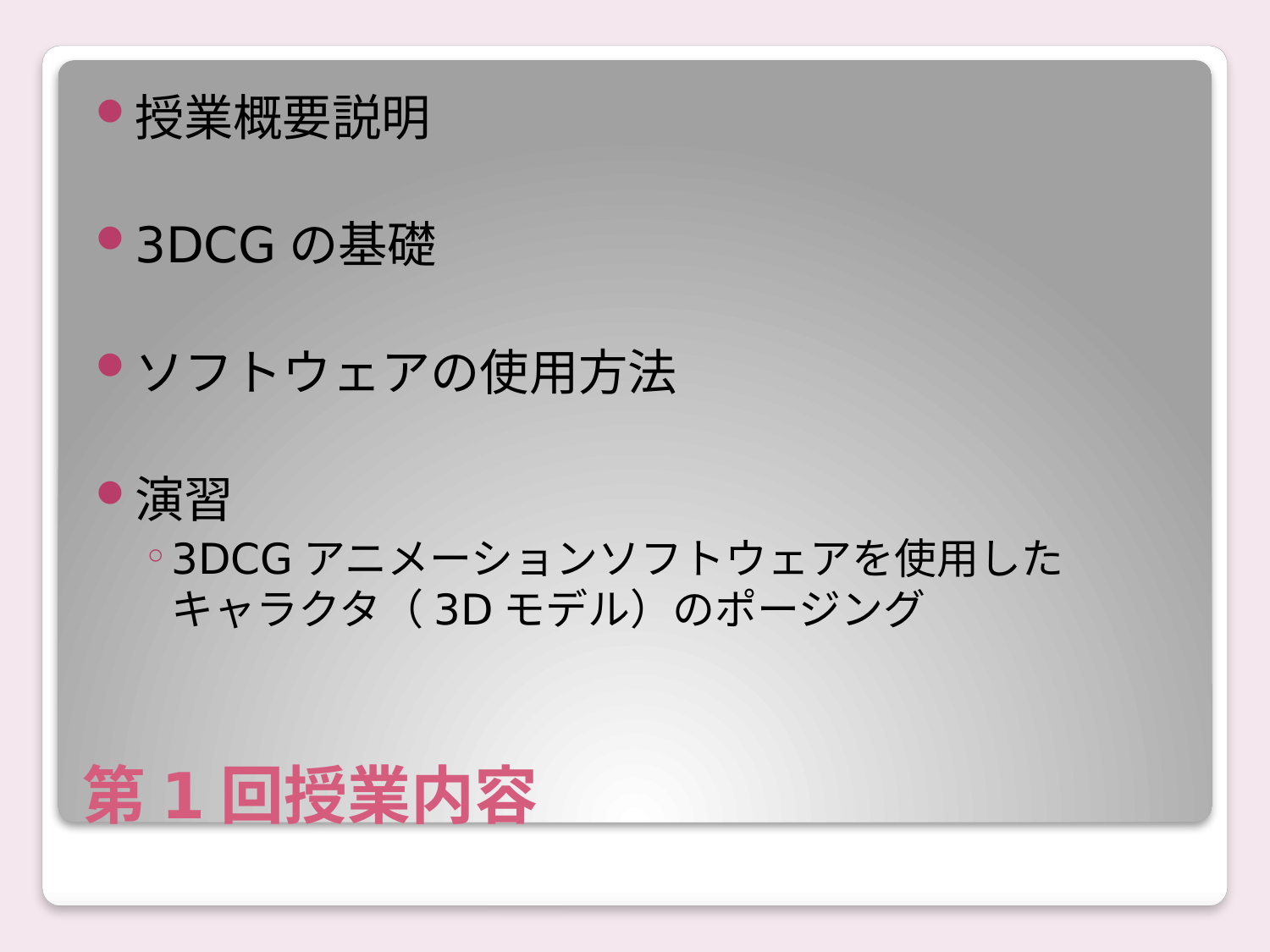

授業概要説明

3DCGの基礎

ソフトウェアの使用方法

演習
3DCGアニメーションソフトウェアを使用した
キャラクタ（3Dモデル）のポージング

# 第1回授業内容